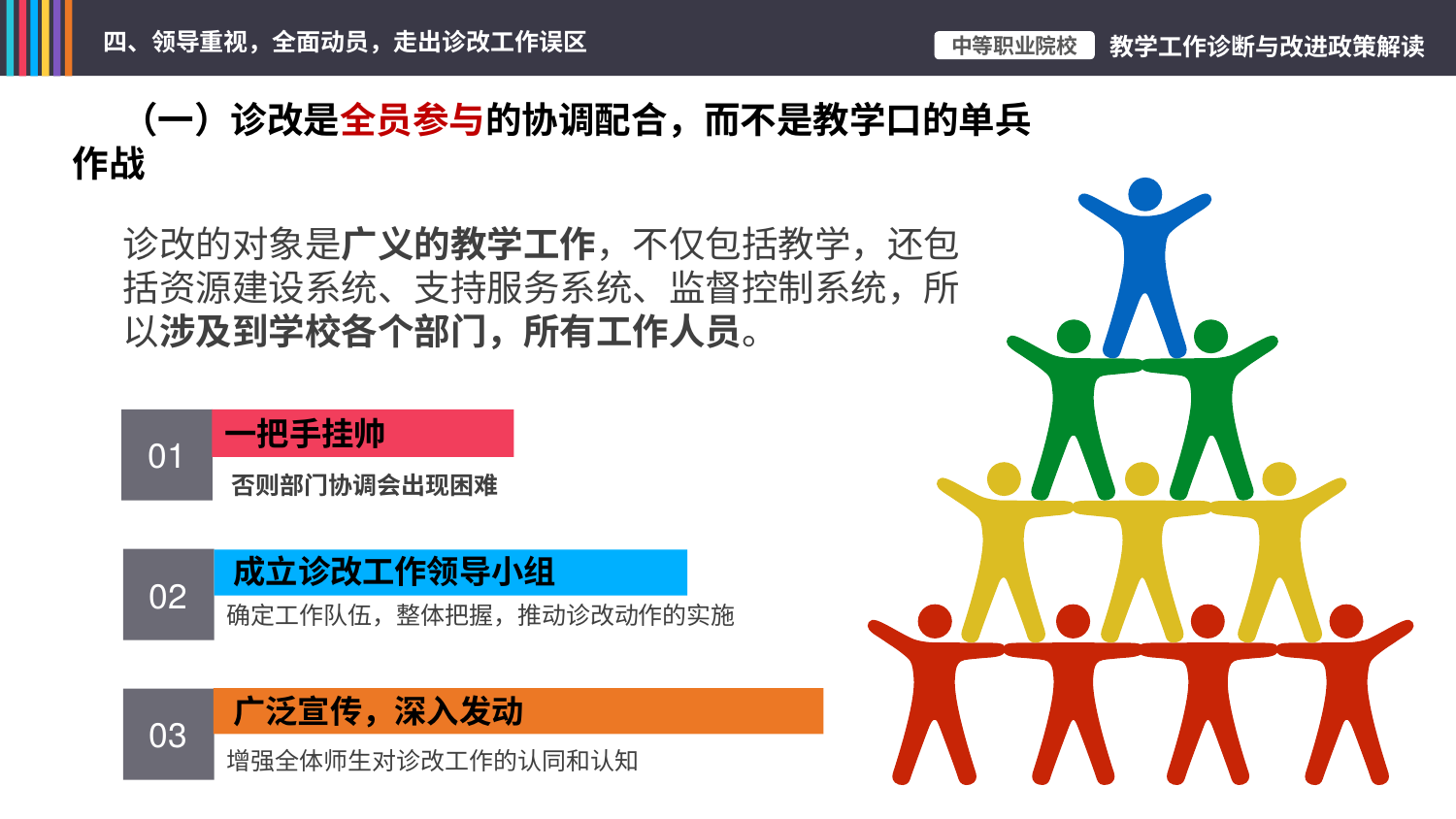

（一）诊改是全员参与的协调配合，而不是教学口的单兵作战

诊改的对象是广义的教学工作，不仅包括教学，还包括资源建设系统、支持服务系统、监督控制系统，所以涉及到学校各个部门，所有工作人员。

一把手挂帅

01

否则部门协调会出现困难
成立诊改工作领导小组

02
确定工作队伍，整体把握，推动诊改动作的实施

广泛宣传，深入发动

03
增强全体师生对诊改工作的认同和认知